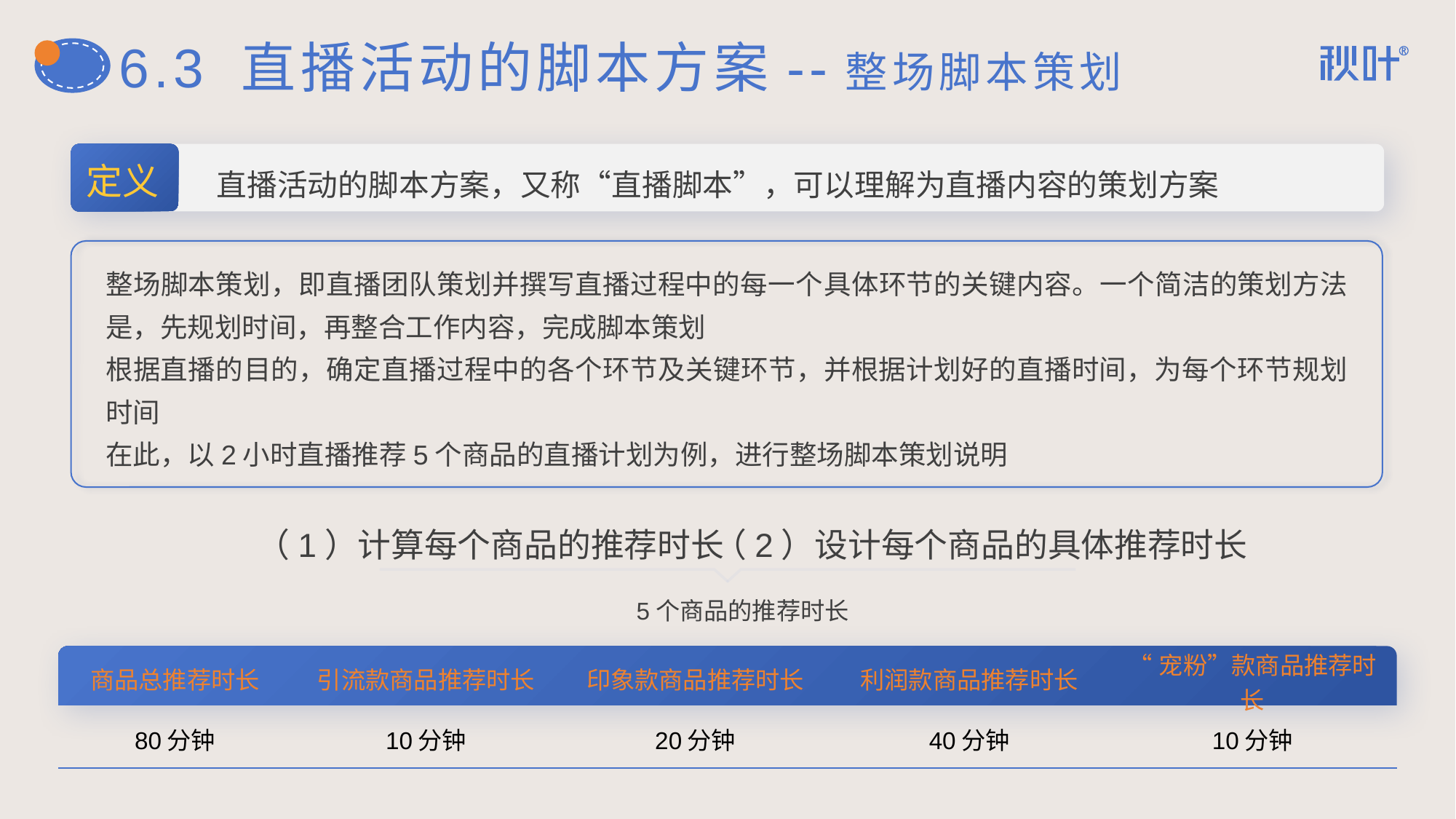

# 6.3 直播活动的脚本方案--整场脚本策划

定义

直播活动的脚本方案，又称“直播脚本”，可以理解为直播内容的策划方案

整场脚本策划，即直播团队策划并撰写直播过程中的每一个具体环节的关键内容。一个简洁的策划方法是，先规划时间，再整合工作内容，完成脚本策划
根据直播的目的，确定直播过程中的各个环节及关键环节，并根据计划好的直播时间，为每个环节规划时间
在此，以2小时直播推荐5个商品的直播计划为例，进行整场脚本策划说明
（1）计算每个商品的推荐时长
（2）设计每个商品的具体推荐时长

5个商品的推荐时长

| 商品总推荐时长 | 引流款商品推荐时长 | 印象款商品推荐时长 | 利润款商品推荐时长 | “宠粉”款商品推荐时长 |
| --- | --- | --- | --- | --- |
| 80分钟 | 10分钟 | 20分钟 | 40分钟 | 10分钟 |